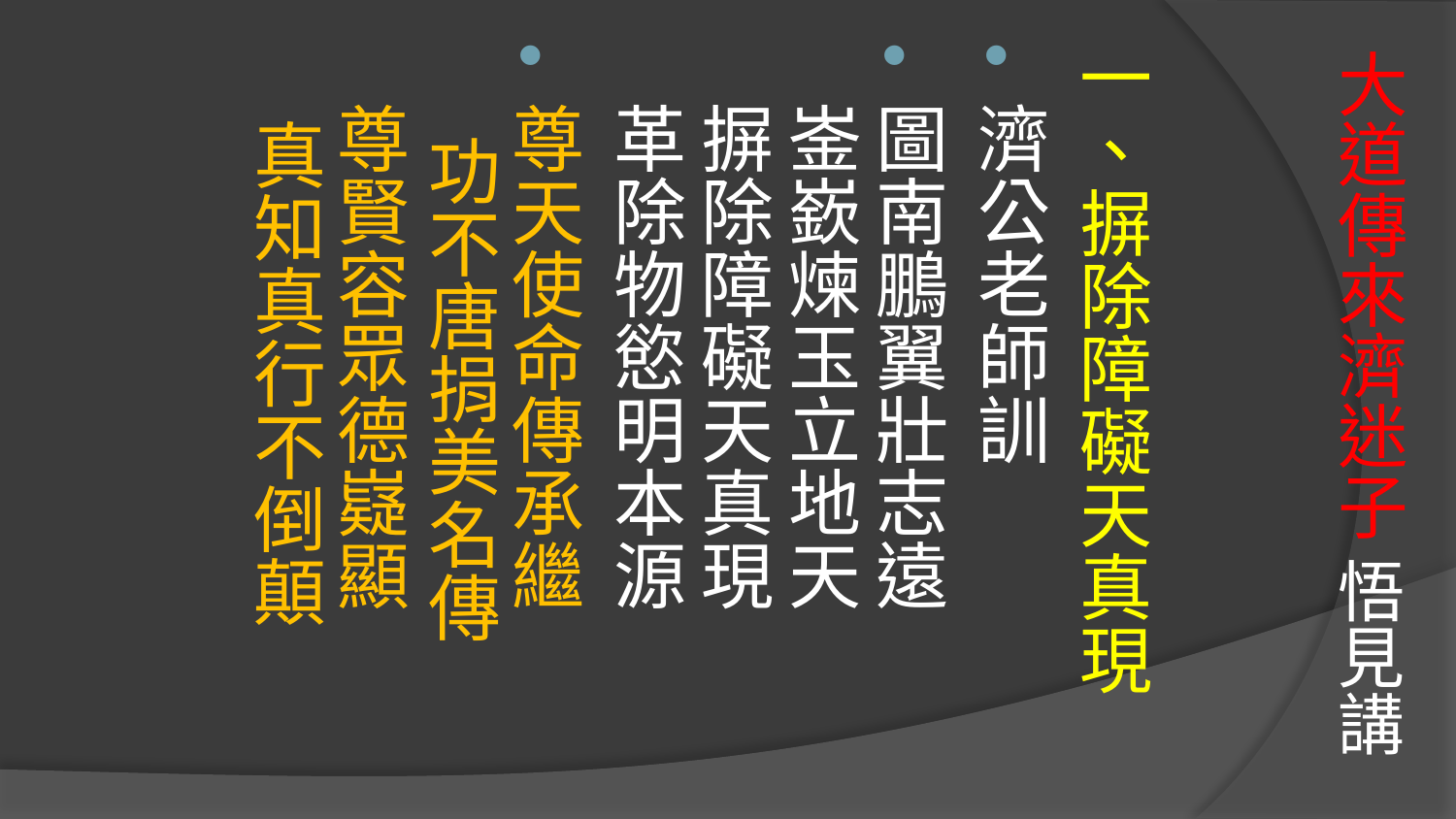

# 大道傳來濟迷子 悟見講
一、摒除障礙天真現
濟公老師訓
圖南鵬翼壯志遠　     崟嶔煉玉立地天
摒除障礙天真現　   革除物慾明本源
尊天使命傳承繼　         功不唐捐美名傳
尊賢容眾德嶷顯　        真知真行不倒顛